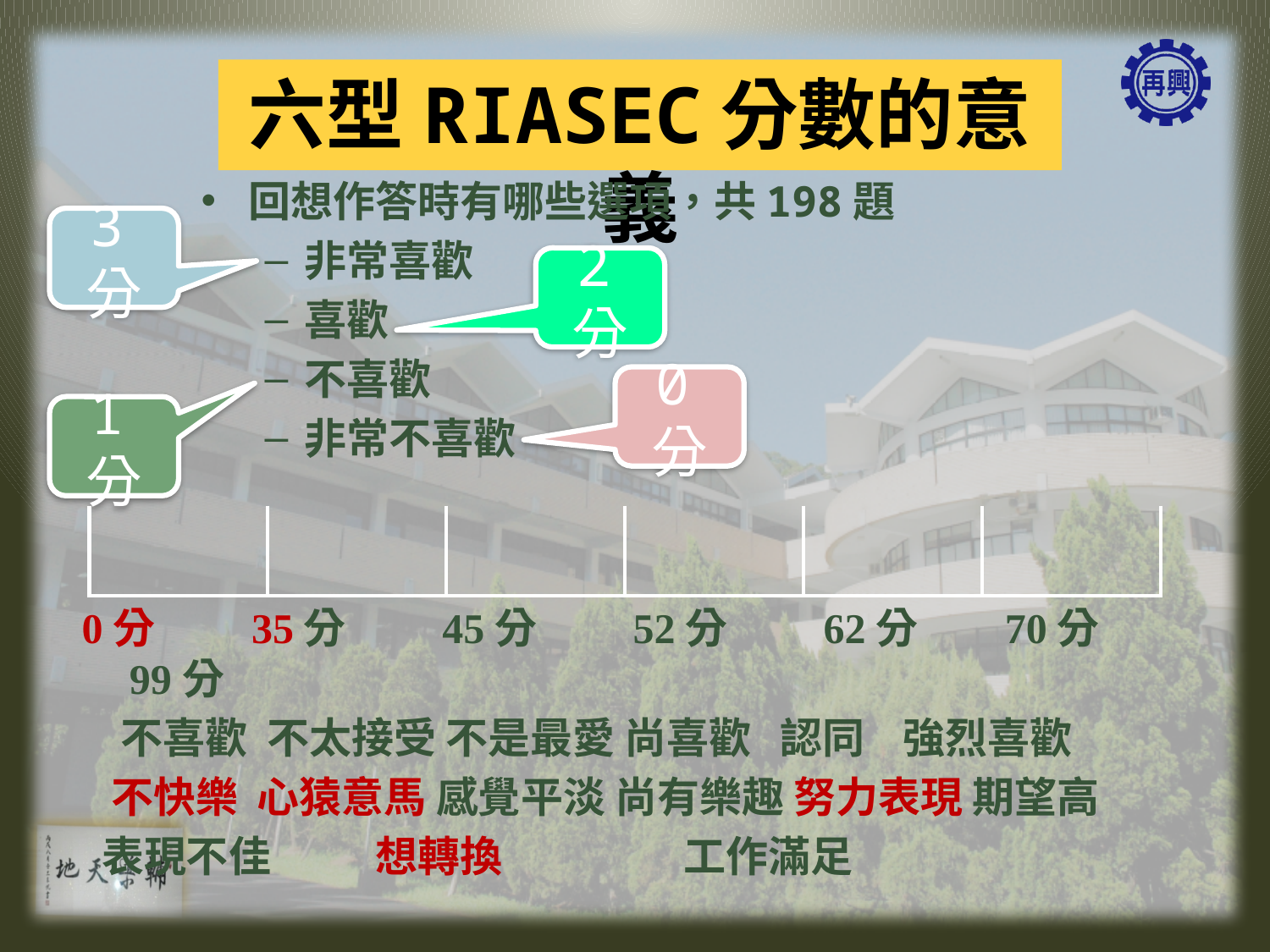

# 六型RIASEC分數的意義
回想作答時有哪些選項，共198題
非常喜歡
喜歡
不喜歡
非常不喜歡

3分
2分
0分
1分
|  |  |  |  |  |  |
| --- | --- | --- | --- | --- | --- |
0分         35分         45分         52分         62分        70分         99分
   不喜歡  不太接受 不是最愛 尚喜歡   認同    強烈喜歡
  不快樂  心猿意馬 感覺平淡 尚有樂趣 努力表現 期望高
 表現不佳           想轉換                   工作滿足